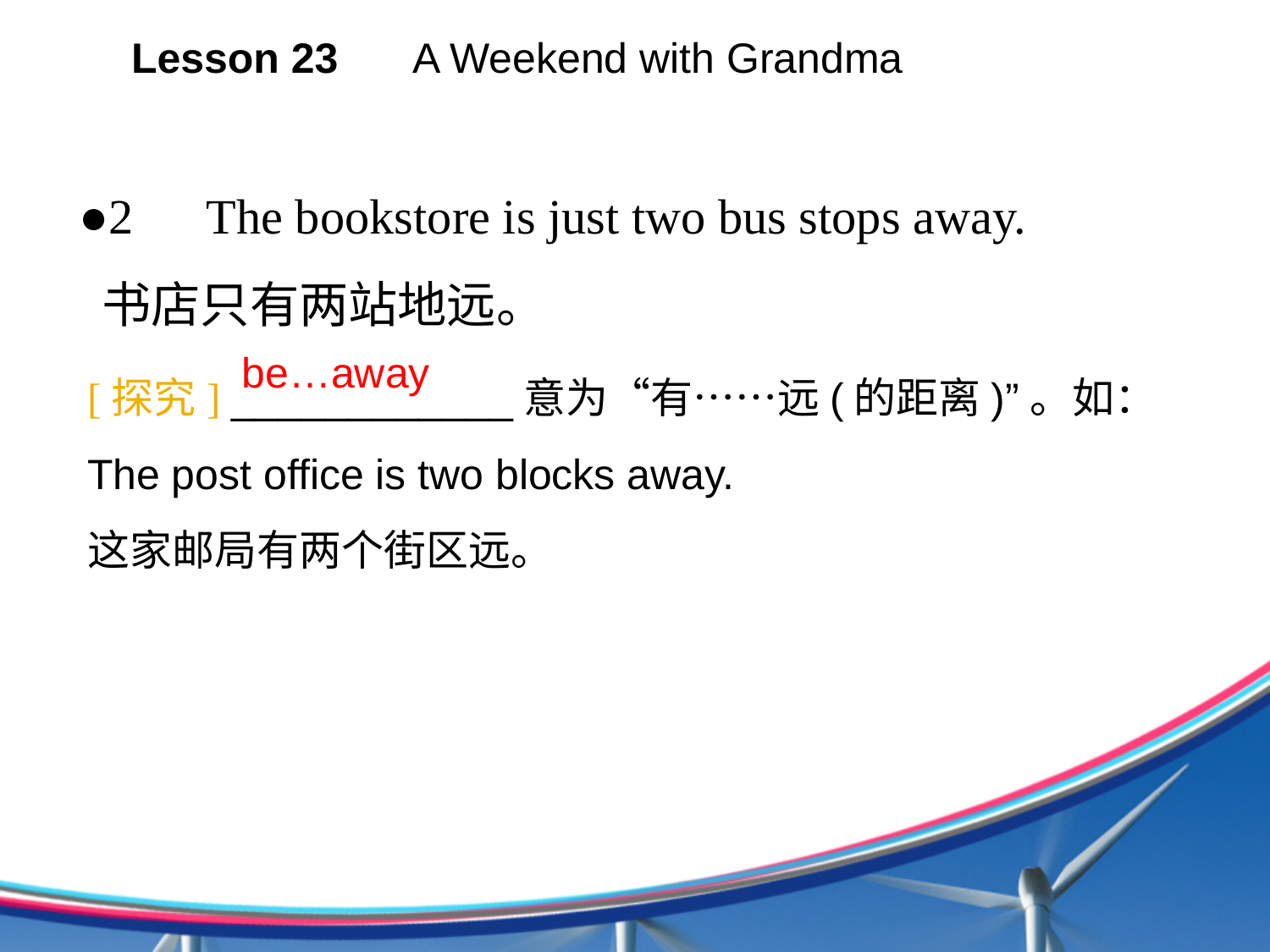

Lesson 23 　A Weekend with Grandma
●2　The bookstore is just two bus stops away.
 书店只有两站地远。
[探究] ____________意为“有……远(的距离)”。如：
The post office is two blocks away.
这家邮局有两个街区远。
be…away